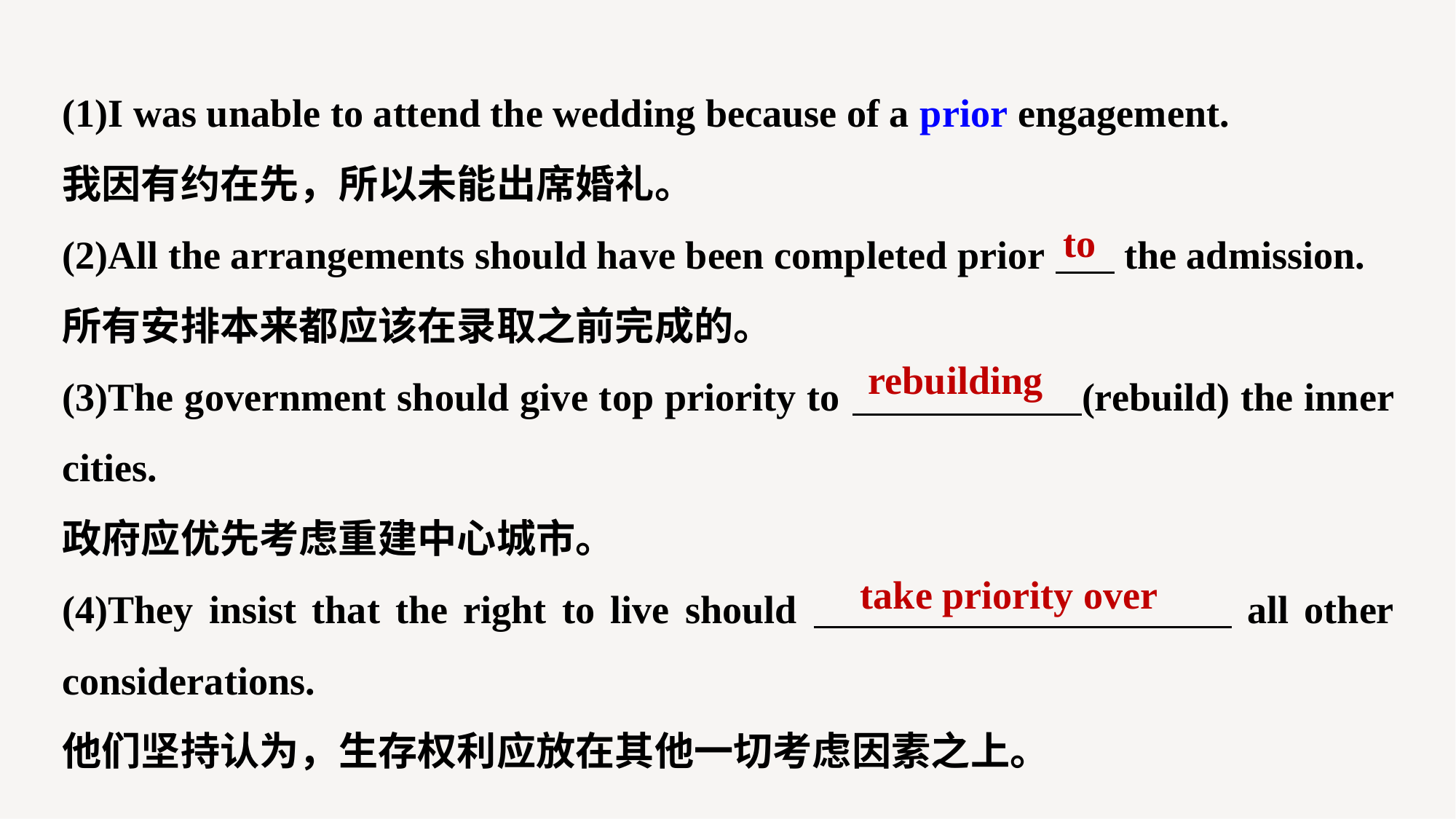

(1)I was unable to attend the wedding because of a prior engagement.
我因有约在先，所以未能出席婚礼。
(2)All the arrangements should have been completed prior        the admission.
所有安排本来都应该在录取之前完成的。
(3)The government should give top priority to                      (rebuild) the inner cities.
政府应优先考虑重建中心城市。
(4)They insist that the right to live should                             all other considerations.
他们坚持认为，生存权利应放在其他一切考虑因素之上。
to
rebuilding
take priority over